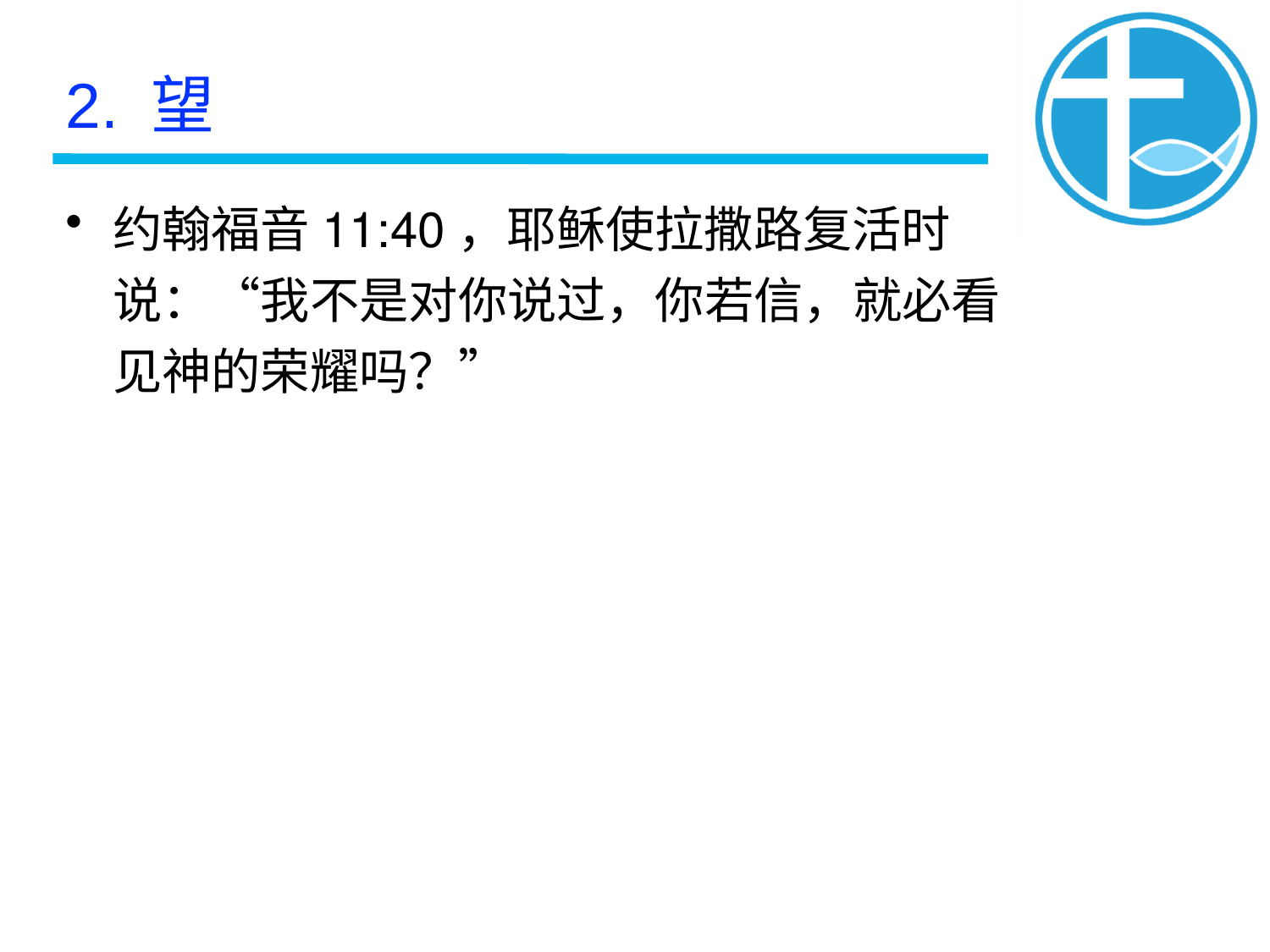

2. 望
约翰福音11:40，耶稣使拉撒路复活时说：“我不是对你说过，你若信，就必看见神的荣耀吗？”